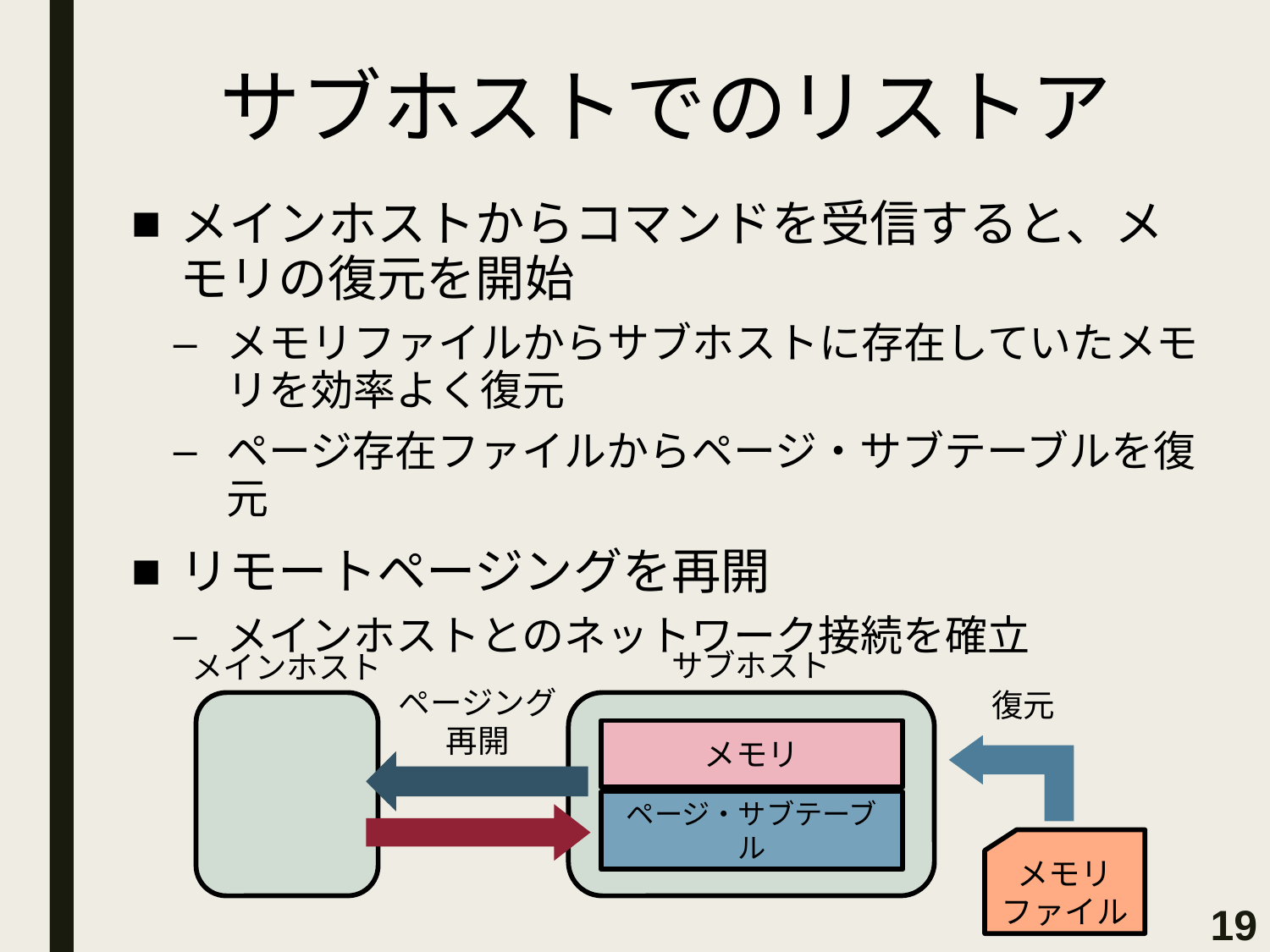

# サブホストでのリストア
メインホストからコマンドを受信すると、メモリの復元を開始
メモリファイルからサブホストに存在していたメモリを効率よく復元
ページ存在ファイルからページ・サブテーブルを復元
リモートページングを再開
メインホストとのネットワーク接続を確立
サブホスト
メインホスト
ページング
再開
復元

メモリ

ページ・サブテーブル

メモリ
ファイル
19